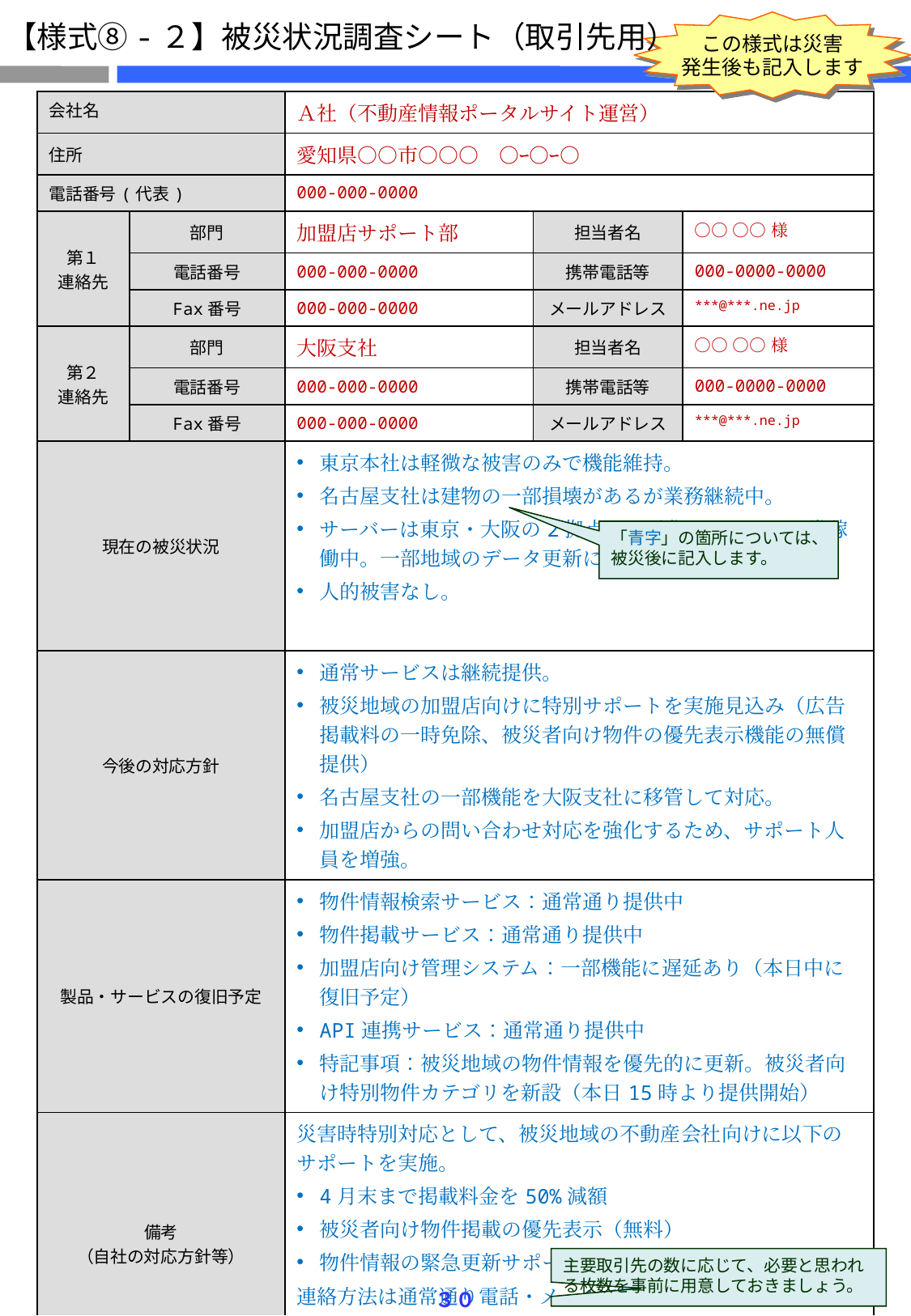

【様式⑧-２】被災状況調査シート（取引先用）
この様式は災害
発生後も記入します
| 会社名 |  | Ａ社（不動産情報ポータルサイト運営） |  |  |
| --- | --- | --- | --- | --- |
| 住所 |  | 愛知県○○市○○○　○ｰ○ｰ○ |  |  |
| 電話番号(代表) |  | 000-000-0000 |  |  |
| 第１ 連絡先 | 部門 | 加盟店サポート部 | 担当者名 | ○○ ○○様 |
|  | 電話番号 | 000-000-0000 | 携帯電話等 | 000-0000-0000 |
|  | Fax番号 | 000-000-0000 | メールアドレス | \*\*\*@\*\*\*.ne.jp |
| 第２ 連絡先 | 部門 | 大阪支社 | 担当者名 | ○○ ○○様 |
|  | 電話番号 | 000-000-0000 | 携帯電話等 | 000-0000-0000 |
|  | Fax番号 | 000-000-0000 | メールアドレス | \*\*\*@\*\*\*.ne.jp |
| 現在の被災状況 |  | 東京本社は軽微な被害のみで機能維持。 名古屋支社は建物の一部損壊があるが業務継続中。 サーバーは東京・大阪の2拠点で冗長化されており正常稼働中。一部地域のデータ更新に遅延あり。 人的被害なし。 |  |  |
| 今後の対応方針 |  | 通常サービスは継続提供。 被災地域の加盟店向けに特別サポートを実施見込み（広告掲載料の一時免除、被災者向け物件の優先表示機能の無償提供） 名古屋支社の一部機能を大阪支社に移管して対応。 加盟店からの問い合わせ対応を強化するため、サポート人員を増強。 |  |  |
| 製品・サービスの復旧予定 |  | 物件情報検索サービス：通常通り提供中 物件掲載サービス：通常通り提供中 加盟店向け管理システム：一部機能に遅延あり（本日中に復旧予定） API連携サービス：通常通り提供中 特記事項：被災地域の物件情報を優先的に更新。被災者向け特別物件カテゴリを新設（本日15時より提供開始） |  |  |
| 備考 （自社の対応方針等） |  | 災害時特別対応として、被災地域の不動産会社向けに以下のサポートを実施。 4月末まで掲載料金を50%減額 被災者向け物件掲載の優先表示（無料） 物件情報の緊急更新サポート（担当者が直接訪問対応） 連絡方法は通常通り電話・メールで可能。混雑が予想されるため、緊急時専用アドレス（emergency@a-fudosan.co.jp）を利用。 |  |  |
「青字」の箇所については、被災後に記入します。
主要取引先の数に応じて、必要と思われる枚数を事前に用意しておきましょう。
３０